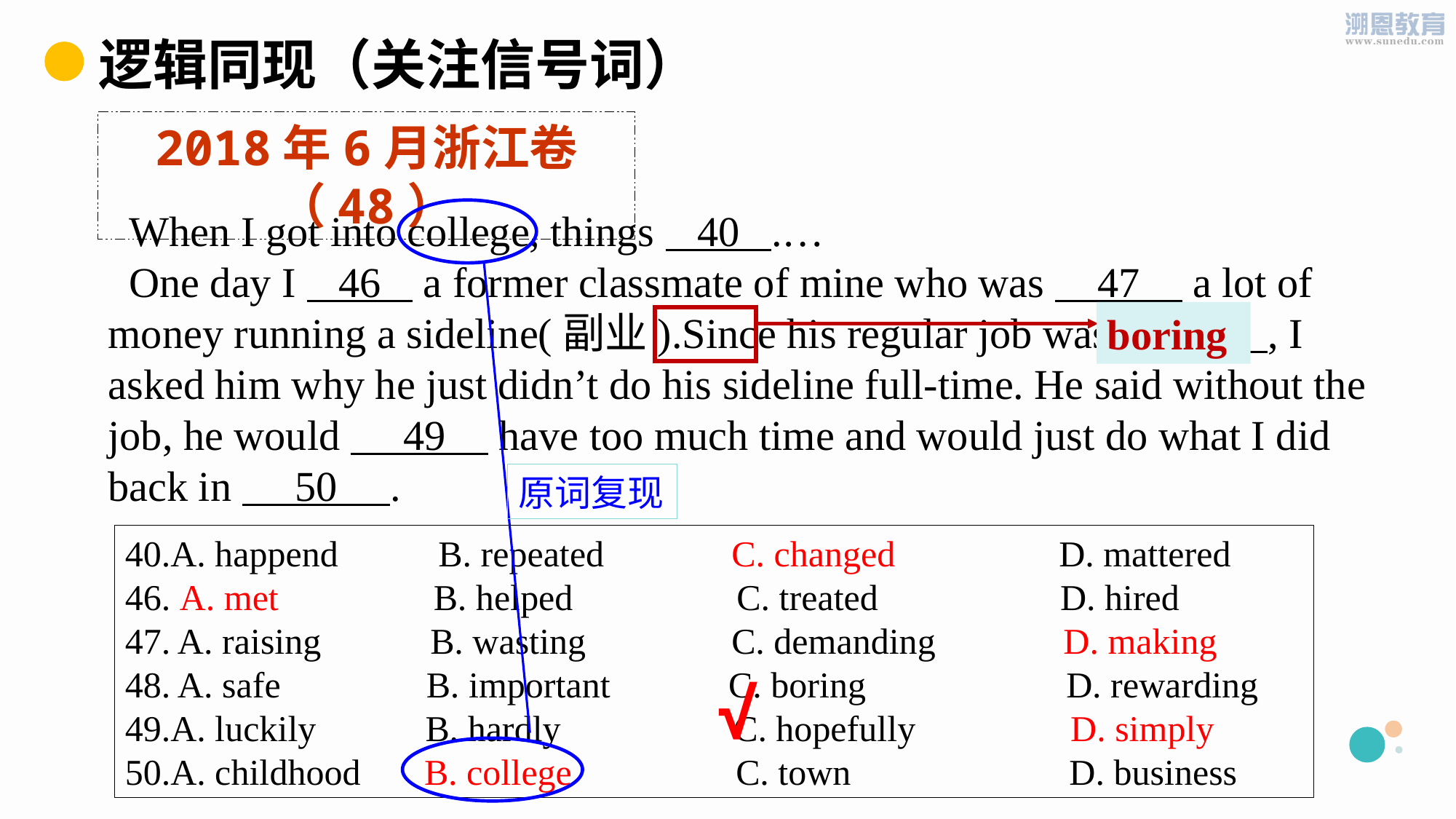

逻辑同现（关注信号词）

2018年6月浙江卷（48）
  When I got into college, things    40   .…
  One day I    46    a former classmate of mine who was     47     a lot of money running a sideline(副业).Since his regular job was      48     , I asked him why he just didn’t do his sideline full-time. He said without the job, he would      49     have too much time and would just do what I did back in      50     .

boring

原词复现
40.A. happend           B. repeated              C. changed                  D. mattered
46. A. met                 B. helped                  C. treated                    D. hired
47. A. raising            B. wasting                C. demanding              D. making
48. A. safe                B. important             C. boring                      D. rewarding
49.A. luckily            B. hardly                   C. hopefully                 D. simply
50.A. childhood       B. college                  C. town                        D. business

√

PPT模板下载：www.1ppt.com/moban/     行业PPT模板：www.1ppt.com/hangye/
节日PPT模板：www.1ppt.com/jieri/           PPT素材下载：www.1ppt.com/sucai/
PPT背景图片：www.1ppt.com/beijing/      PPT图表下载：www.1ppt.com/tubiao/
优秀PPT下载：www.1ppt.com/xiazai/        PPT教程： www.1ppt.com/powerpoint/
Word教程： www.1ppt.com/word/              Excel教程：www.1ppt.com/excel/
资料下载：www.1ppt.com/ziliao/                PPT课件下载：www.1ppt.com/kejian/
范文下载：www.1ppt.com/fanwen/             试卷下载：www.1ppt.com/shiti/
教案下载：www.1ppt.com/jiaoan/
字体下载：www.1ppt.com/ziti/